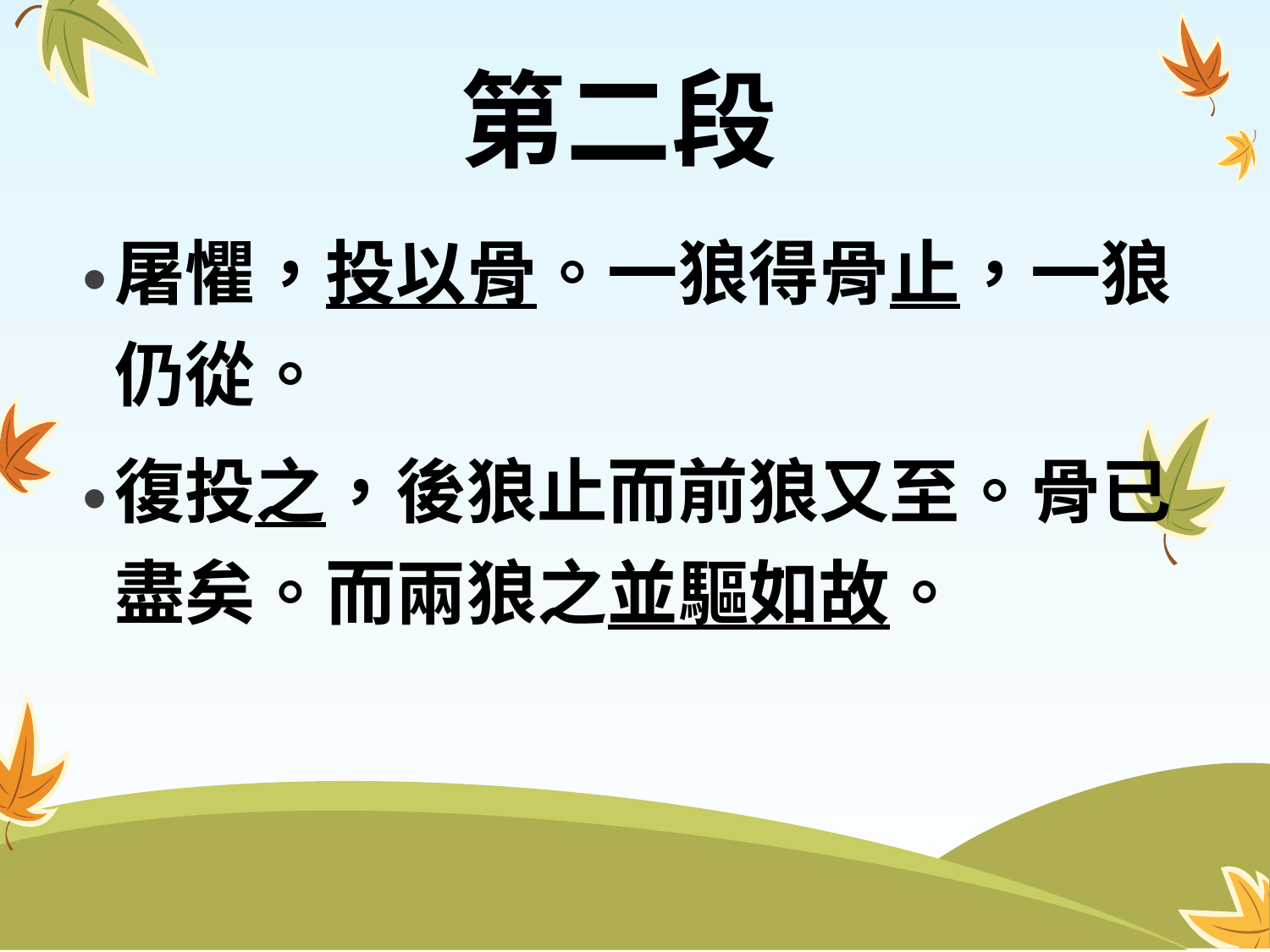

# 第二段
屠懼，投以骨。一狼得骨止，一狼仍從。
復投之，後狼止而前狼又至。骨已盡矣。而兩狼之並驅如故。